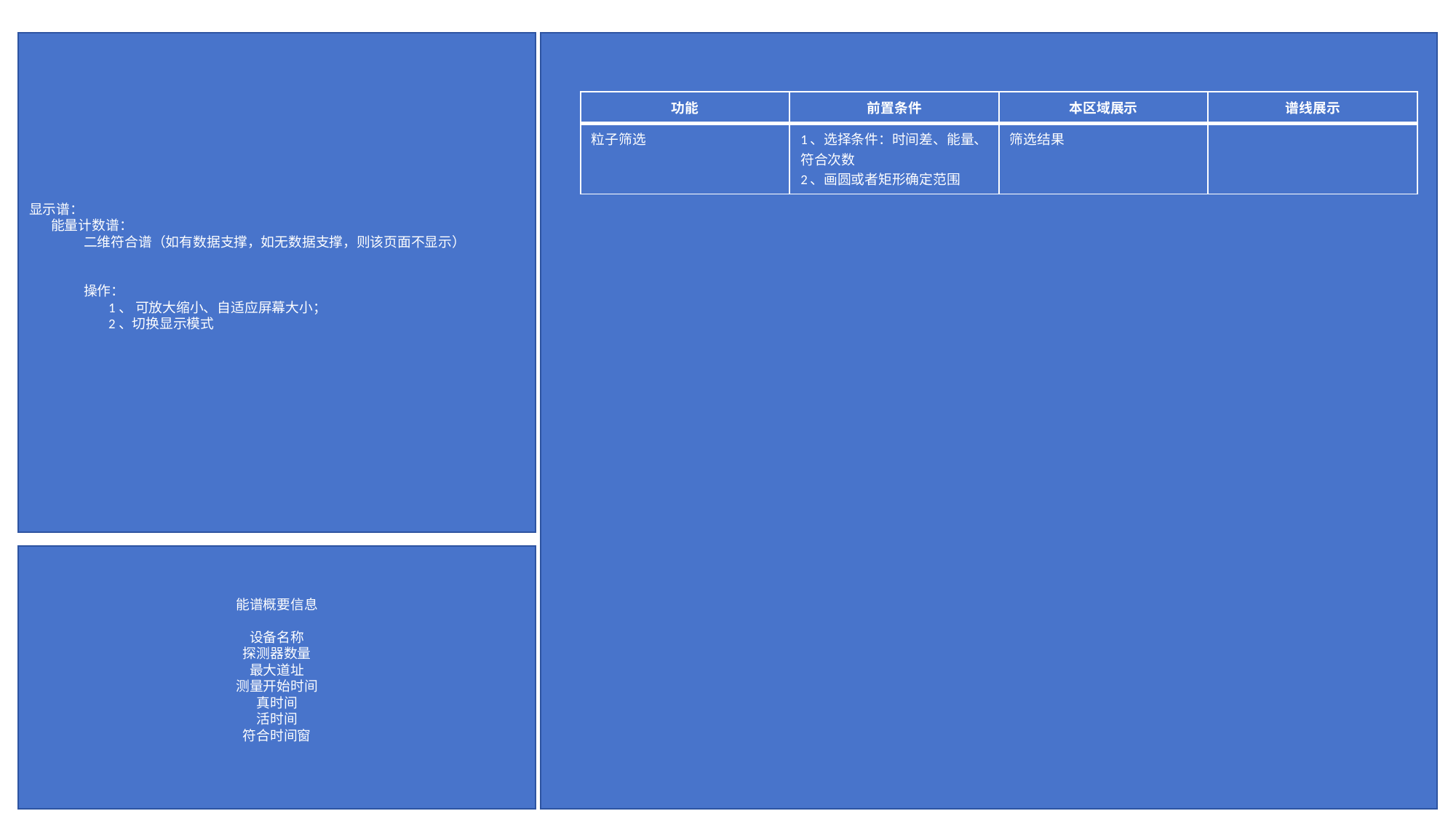

显示谱：
      能量计数谱：
二维符合谱（如有数据支撑，如无数据支撑，则该页面不显示）

操作：
        1、 可放大缩小、自适应屏幕大小；
        2、切换显示模式

| 功能 | 前置条件 | 本区域展示 | 谱线展示 |
| --- | --- | --- | --- |
| 粒子筛选 | 1、选择条件：时间差、能量、符合次数 2、画圆或者矩形确定范围 | 筛选结果 |  |
能谱概要信息

设备名称
探测器数量
最大道址
测量开始时间
真时间
活时间
符合时间窗